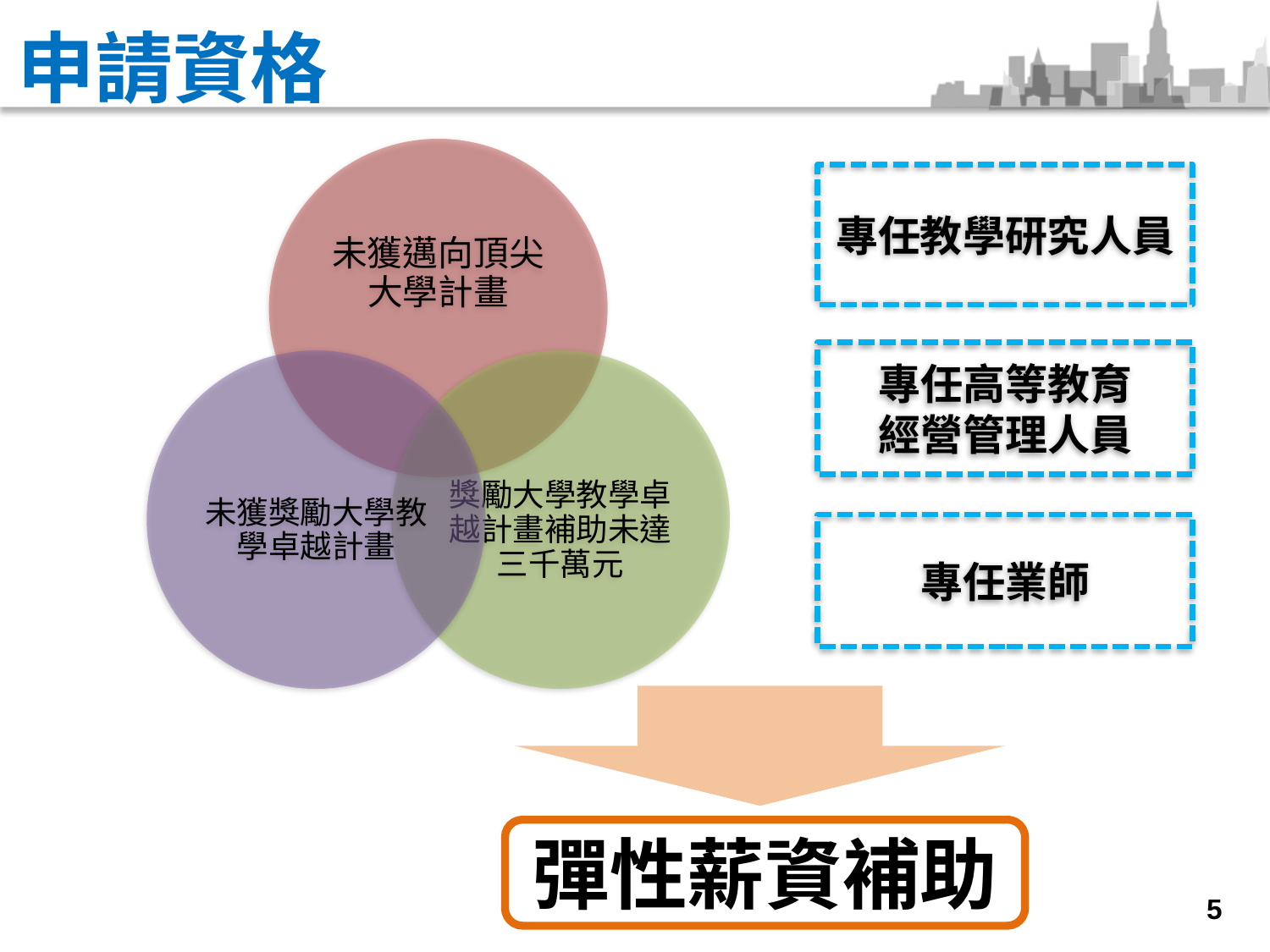

# 申請資格
未獲邁向頂尖大學計畫
獎勵大學教學卓越計畫補助未達三千萬元
未獲獎勵大學教學卓越計畫
專任教學研究人員
專任高等教育
經營管理人員
專任業師

彈性薪資補助
5